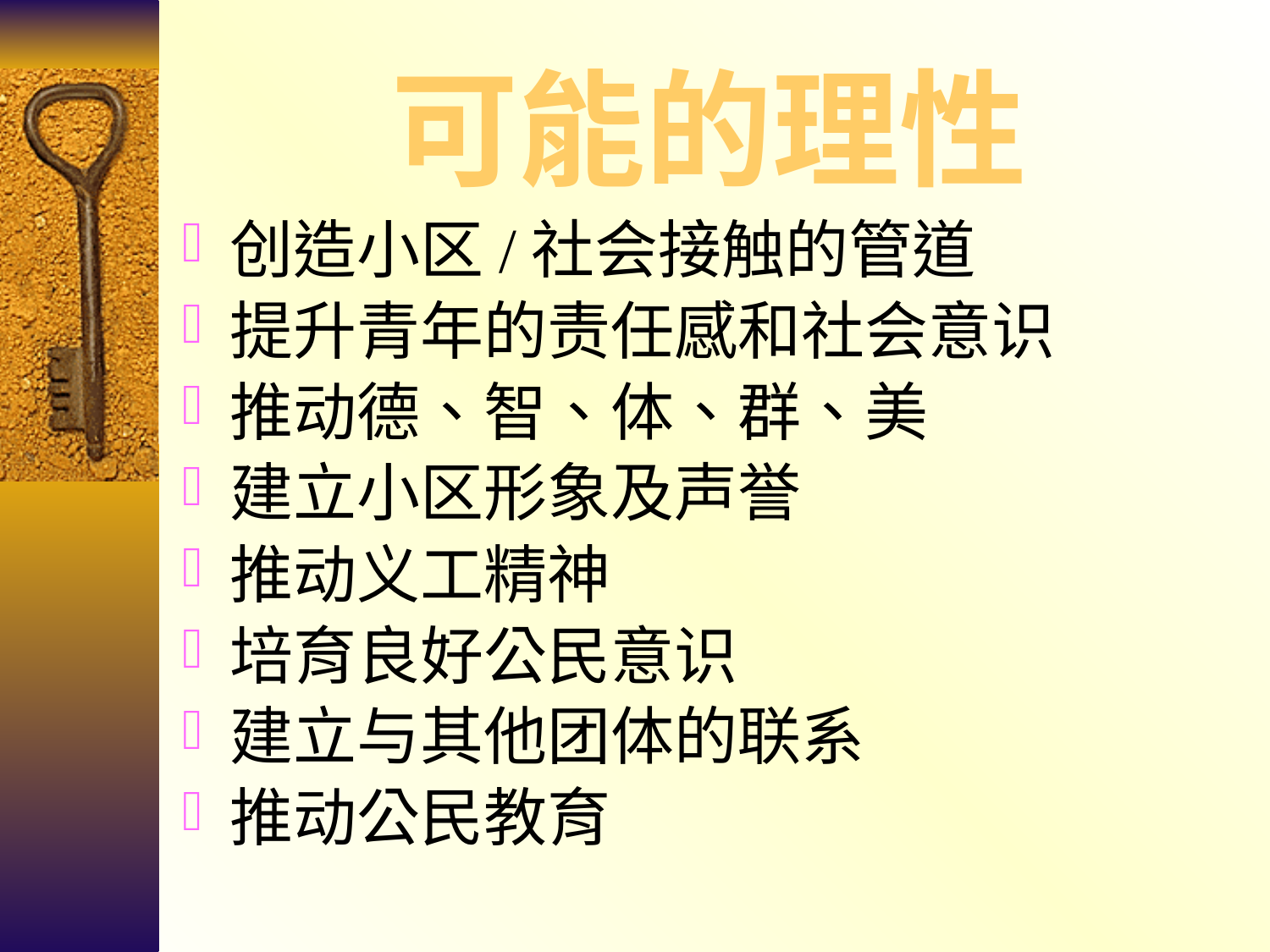

# 可能的理性
创造小区/社会接触的管道
提升青年的责任感和社会意识
推动德、智、体、群、美
建立小区形象及声誉
推动义工精神
培育良好公民意识
建立与其他团体的联系
推动公民教育